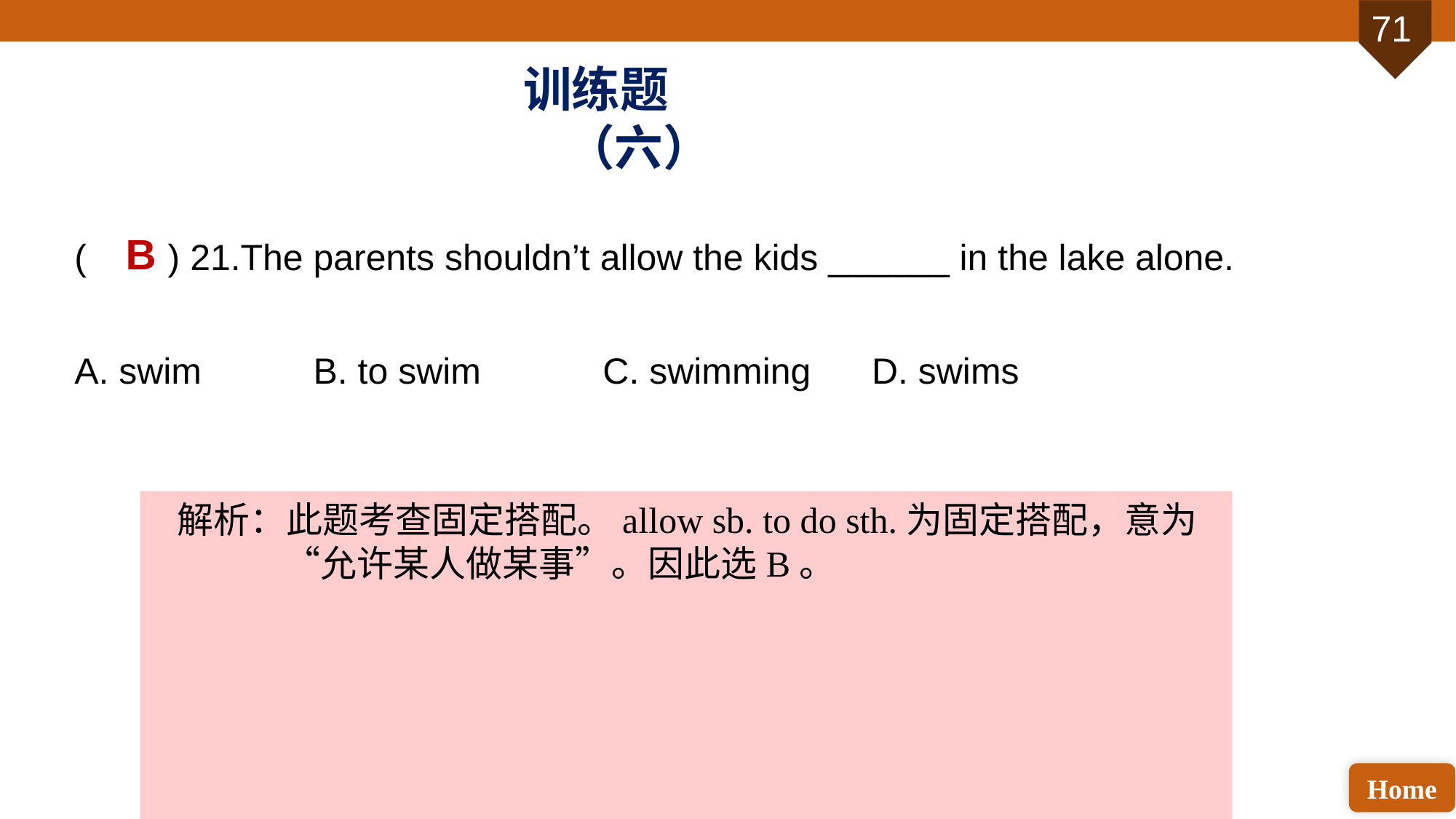

训练题（六）
(        ) 21.The parents shouldn’t allow the kids ______ in the lake alone.

A. swim           B. to swim            C. swimming      D. swims
B

解析：此题考查固定搭配。allow sb. to do sth.为固定搭配，意为“允许某人做某事”。因此选B。